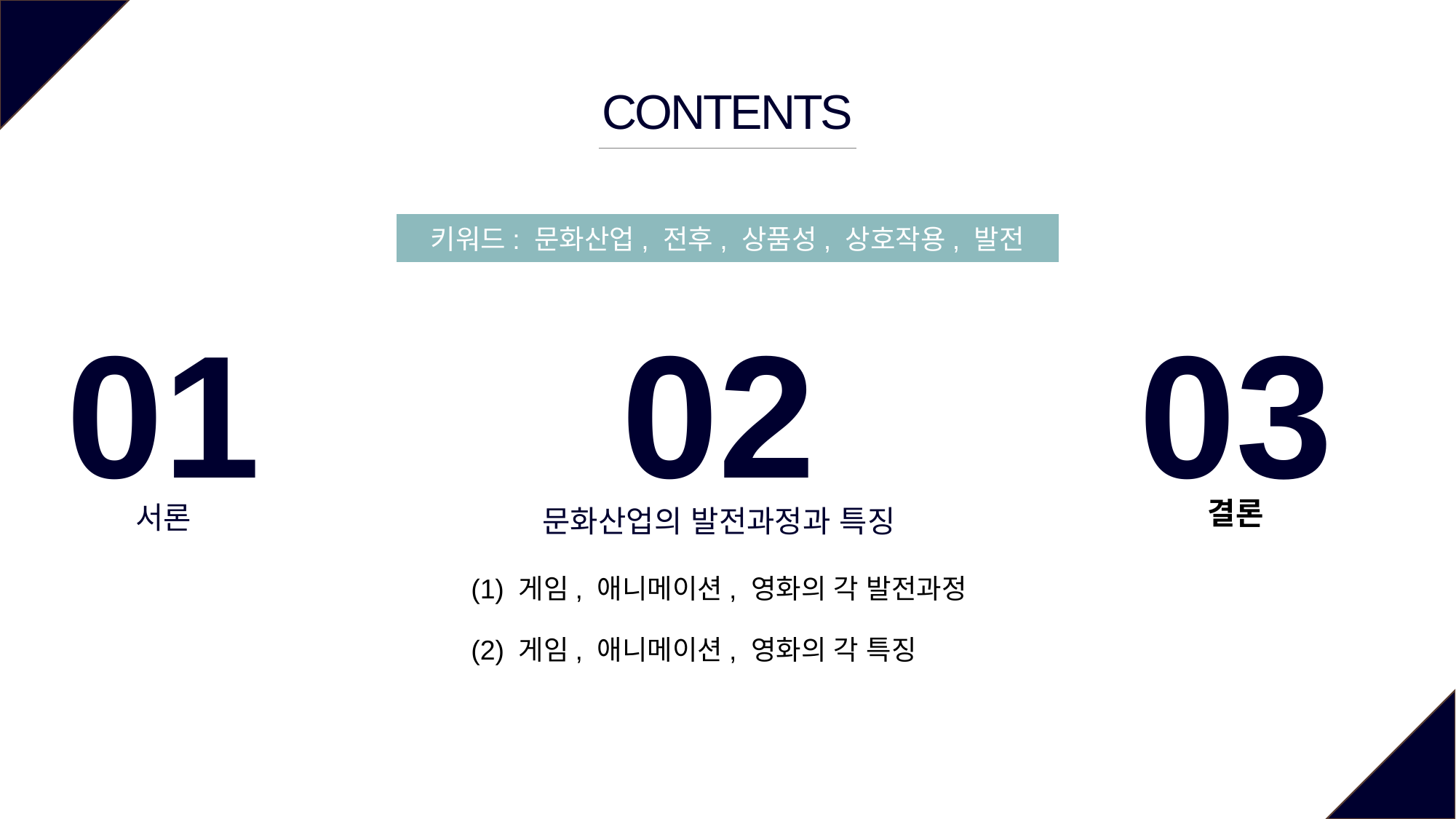

CONTENTS
키워드: 문화산업, 전후, 상품성, 상호작용, 발전
01
02
03
서론
결론
문화산업의 발전과정과 특징

(1) 게임, 애니메이션, 영화의 각 발전과정
(2) 게임, 애니메이션, 영화의 각 특징